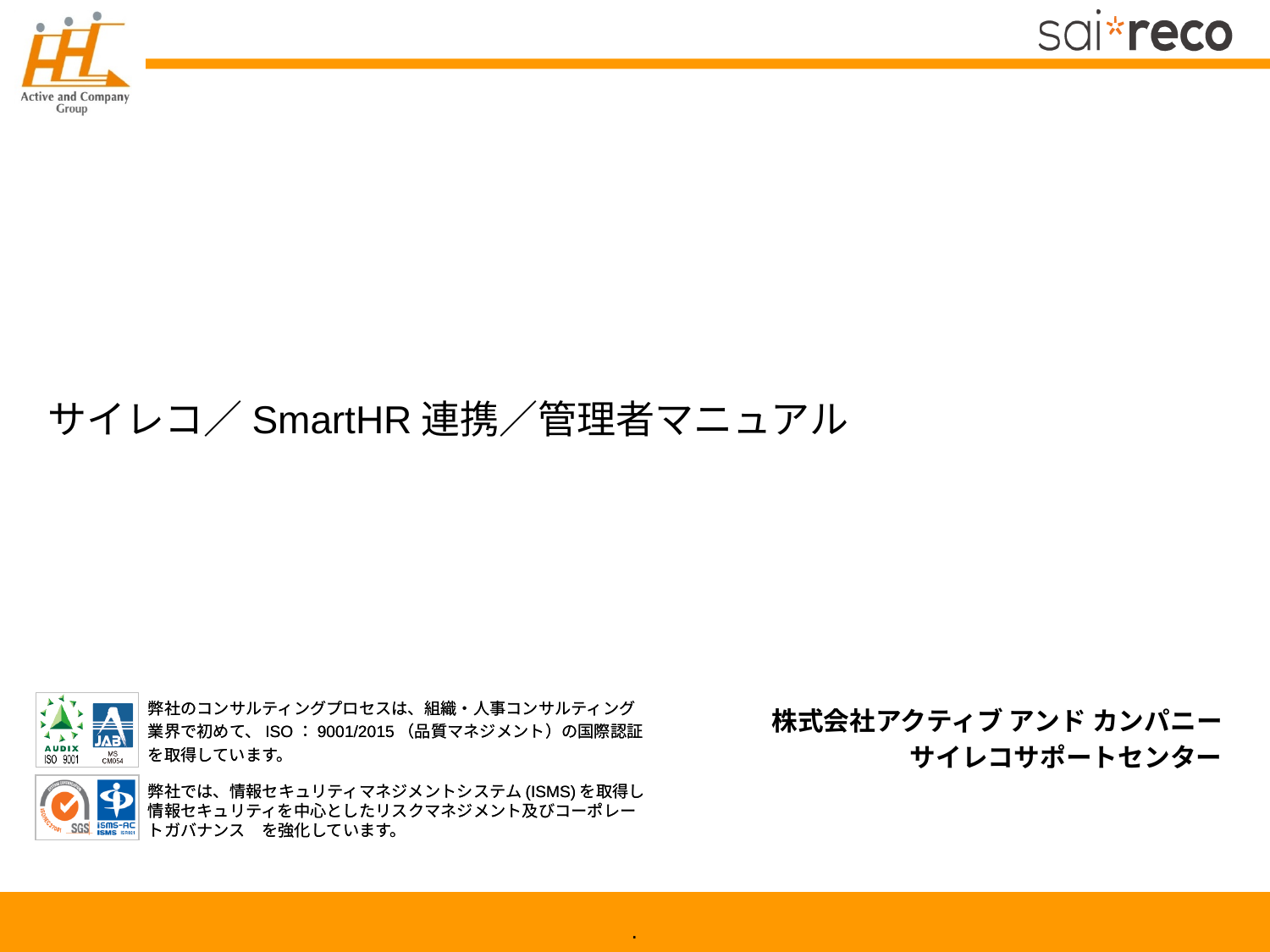

# サイレコ／SmartHR連携／管理者マニュアル
株式会社アクティブ アンド カンパニー
サイレコサポートセンター
.